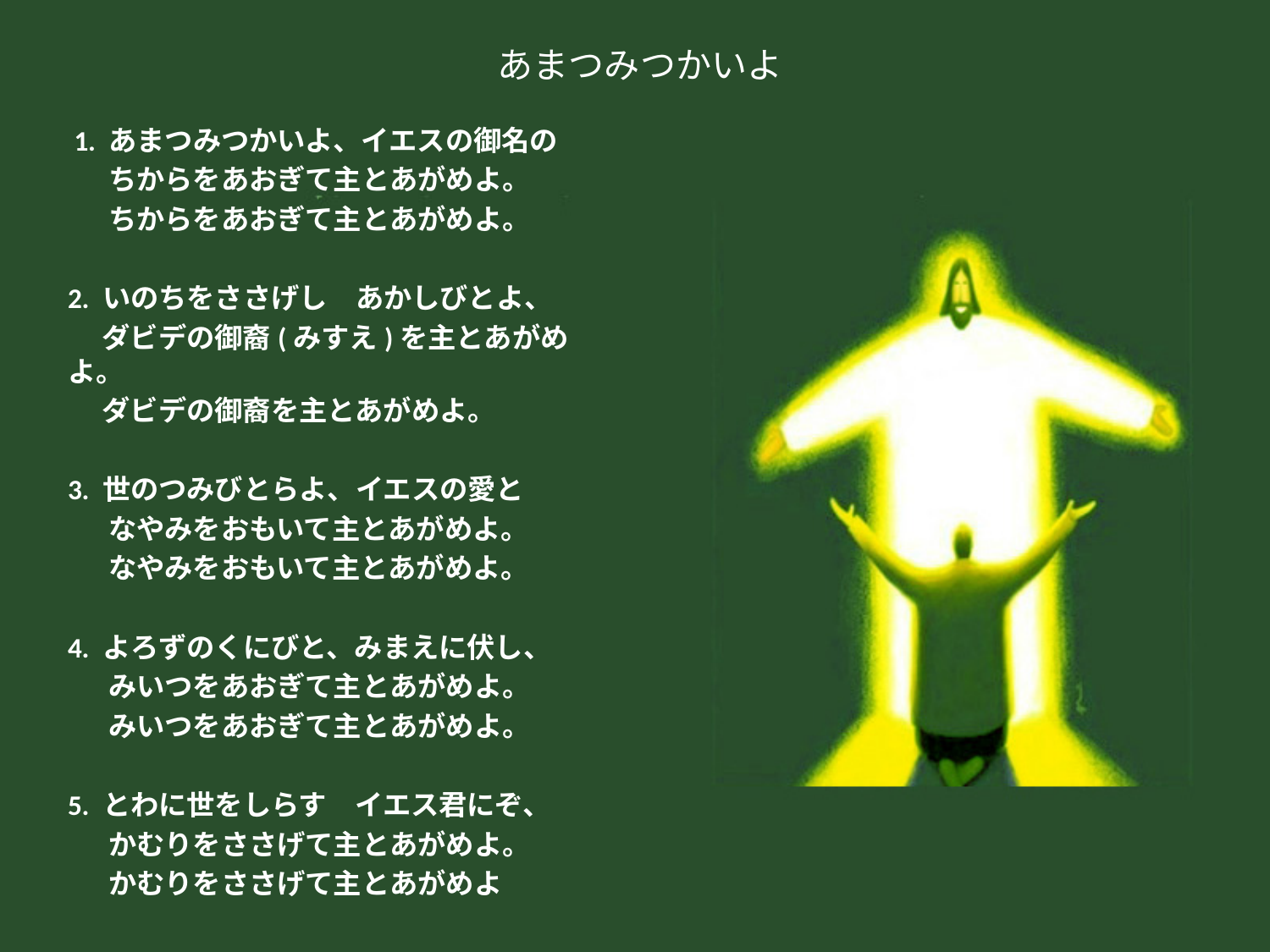

# あまつみつかいよ
 1. あまつみつかいよ、イエスの御名の
　  ちからをあおぎて主とあがめよ。
　  ちからをあおぎて主とあがめよ。

2. いのちをささげし　あかしびとよ、
　 ダビデの御裔(みすえ)を主とあがめよ。
　 ダビデの御裔を主とあがめよ。

3. 世のつみびとらよ、イエスの愛と
　  なやみをおもいて主とあがめよ。
　  なやみをおもいて主とあがめよ。

4. よろずのくにびと、みまえに伏し、
　  みいつをあおぎて主とあがめよ。
　  みいつをあおぎて主とあがめよ。

5. とわに世をしらす　イエス君にぞ、
　  かむりをささげて主とあがめよ。
　  かむりをささげて主とあがめよ